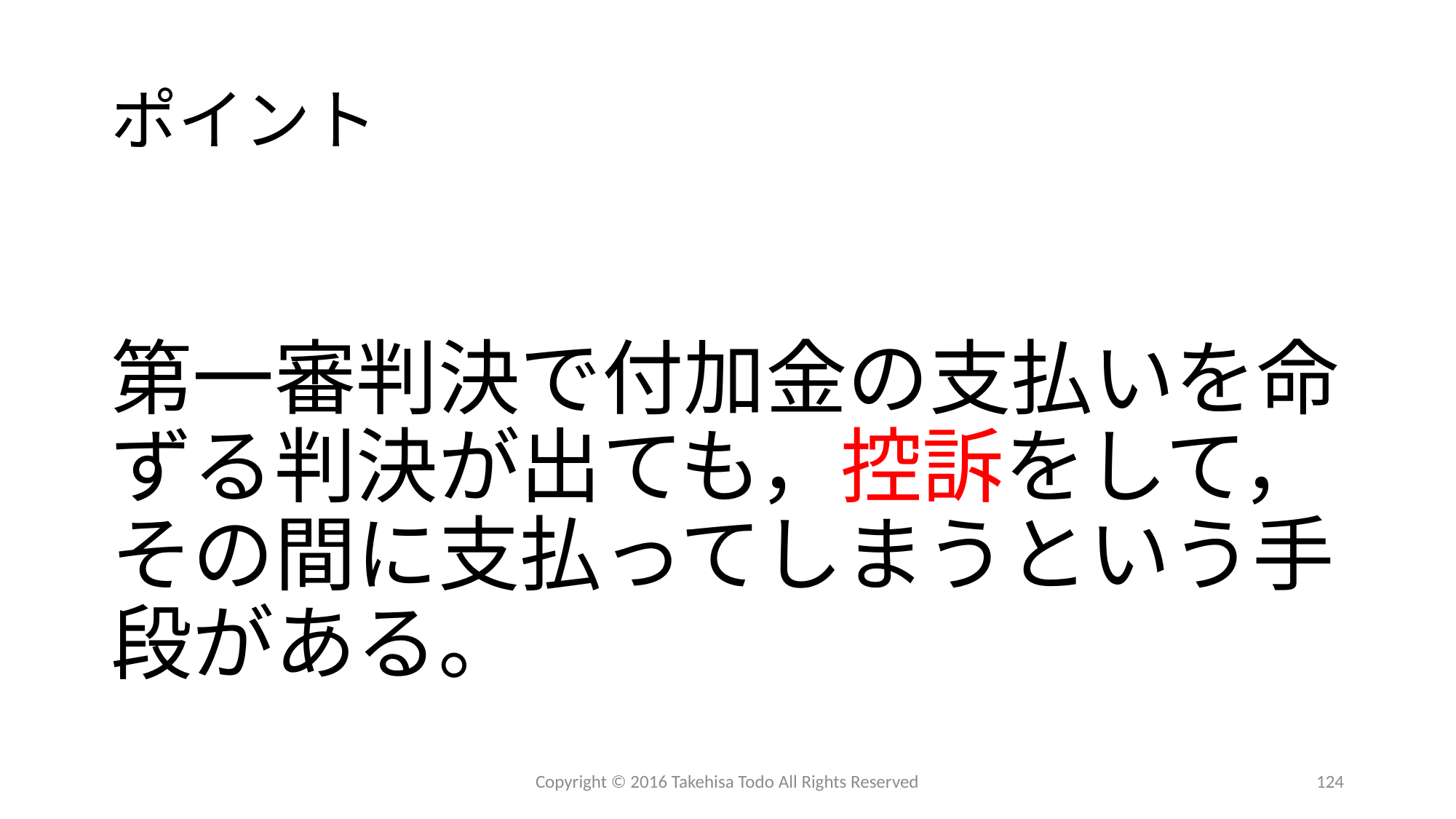

# ポイント

第一審判決で付加金の支払いを命ずる判決が出ても，控訴をして，その間に支払ってしまうという手段がある。
Copyright © 2016 Takehisa Todo All Rights Reserved
124